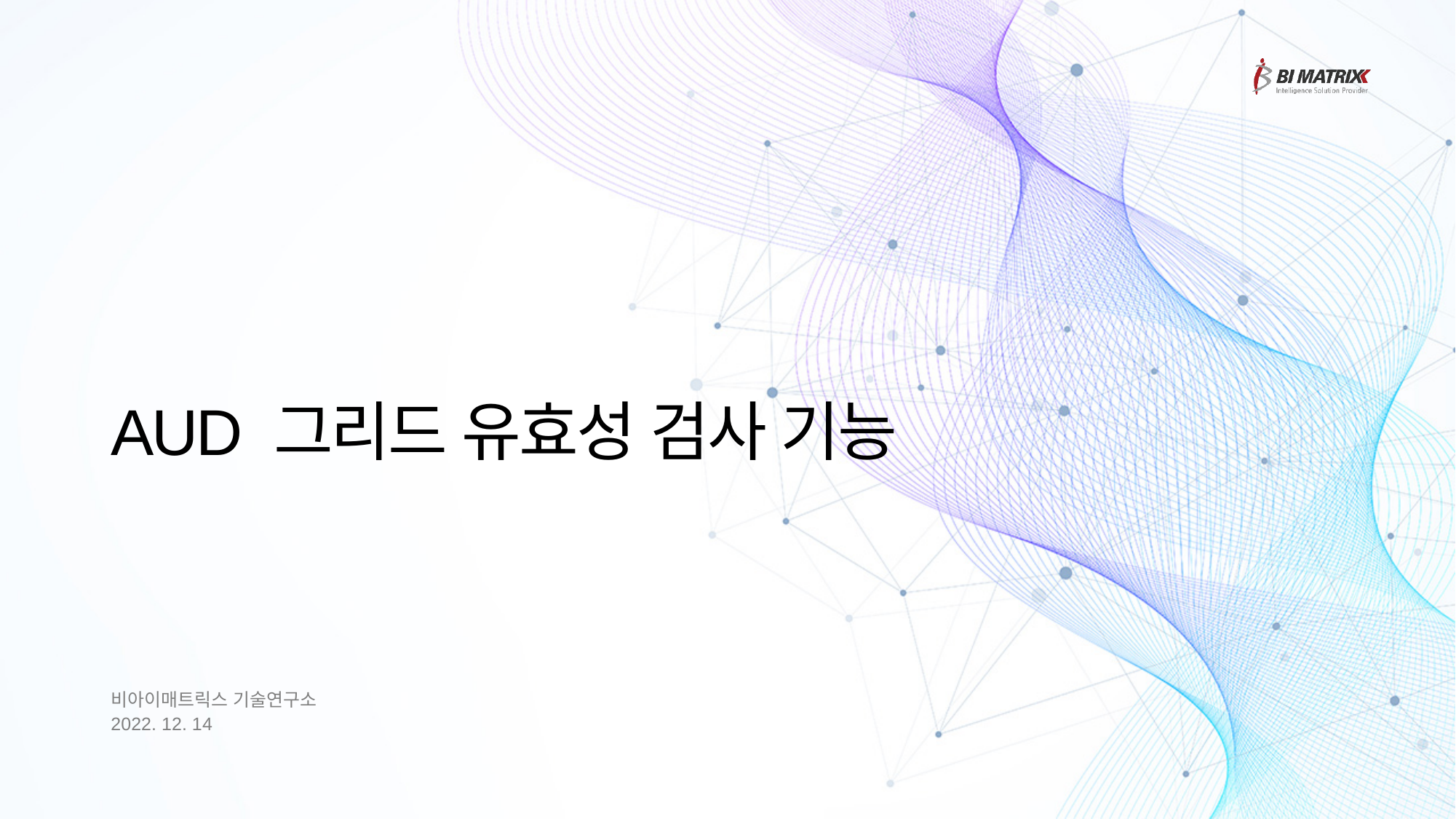

# AUD 그리드 유효성 검사 기능

비아이매트릭스 기술연구소
2022. 12. 14